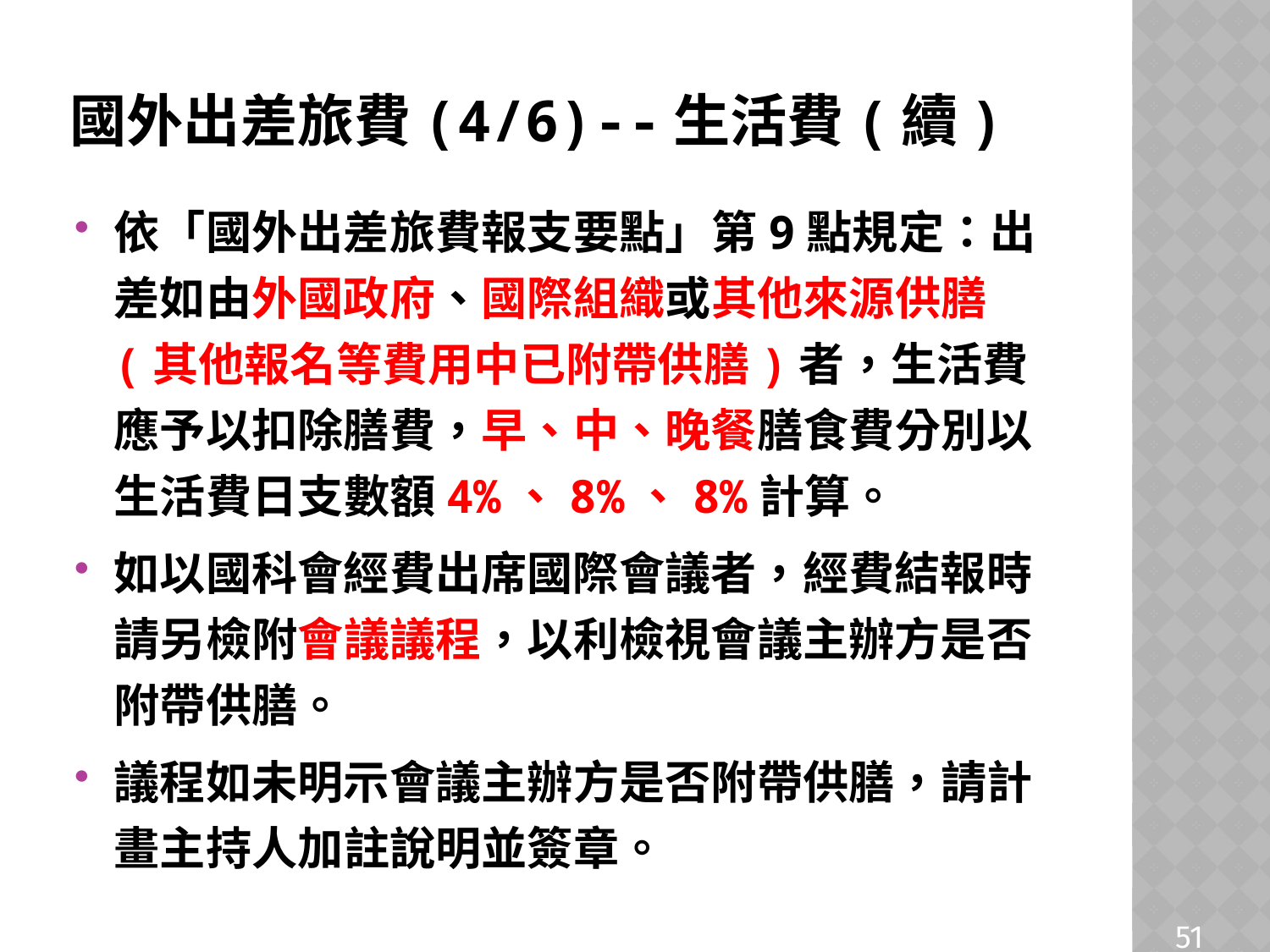

# 國外出差旅費(4/6)--生活費(續)
依「國外出差旅費報支要點」第9點規定：出差如由外國政府、國際組織或其他來源供膳(其他報名等費用中已附帶供膳)者，生活費應予以扣除膳費，早、中、晚餐膳食費分別以生活費日支數額4%、8%、8%計算。
如以國科會經費出席國際會議者，經費結報時請另檢附會議議程，以利檢視會議主辦方是否附帶供膳。
議程如未明示會議主辦方是否附帶供膳，請計畫主持人加註說明並簽章。

51